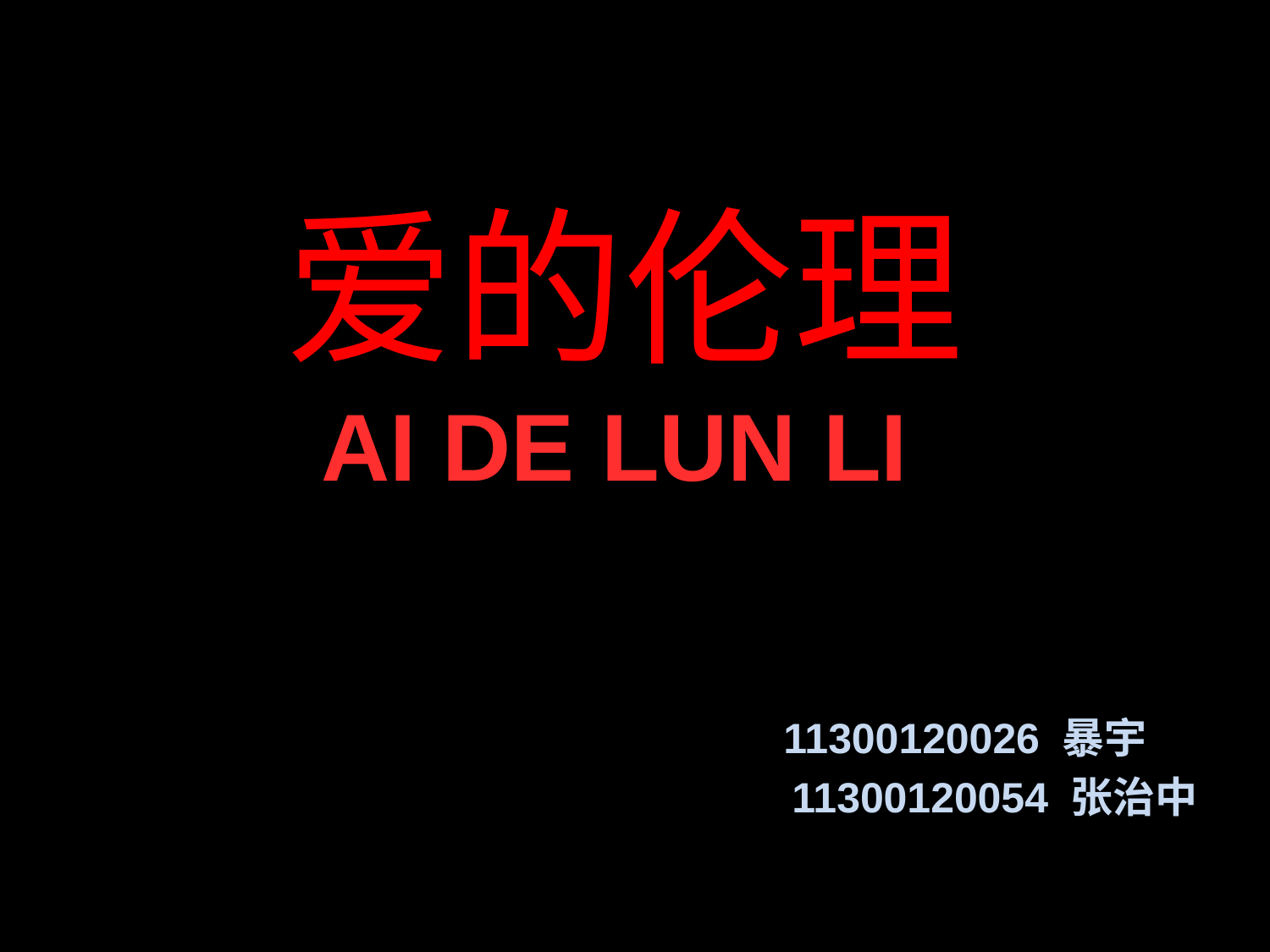

# 爱的伦理
AI DE LUN LI
11300120026 暴宇
     11300120054 张治中